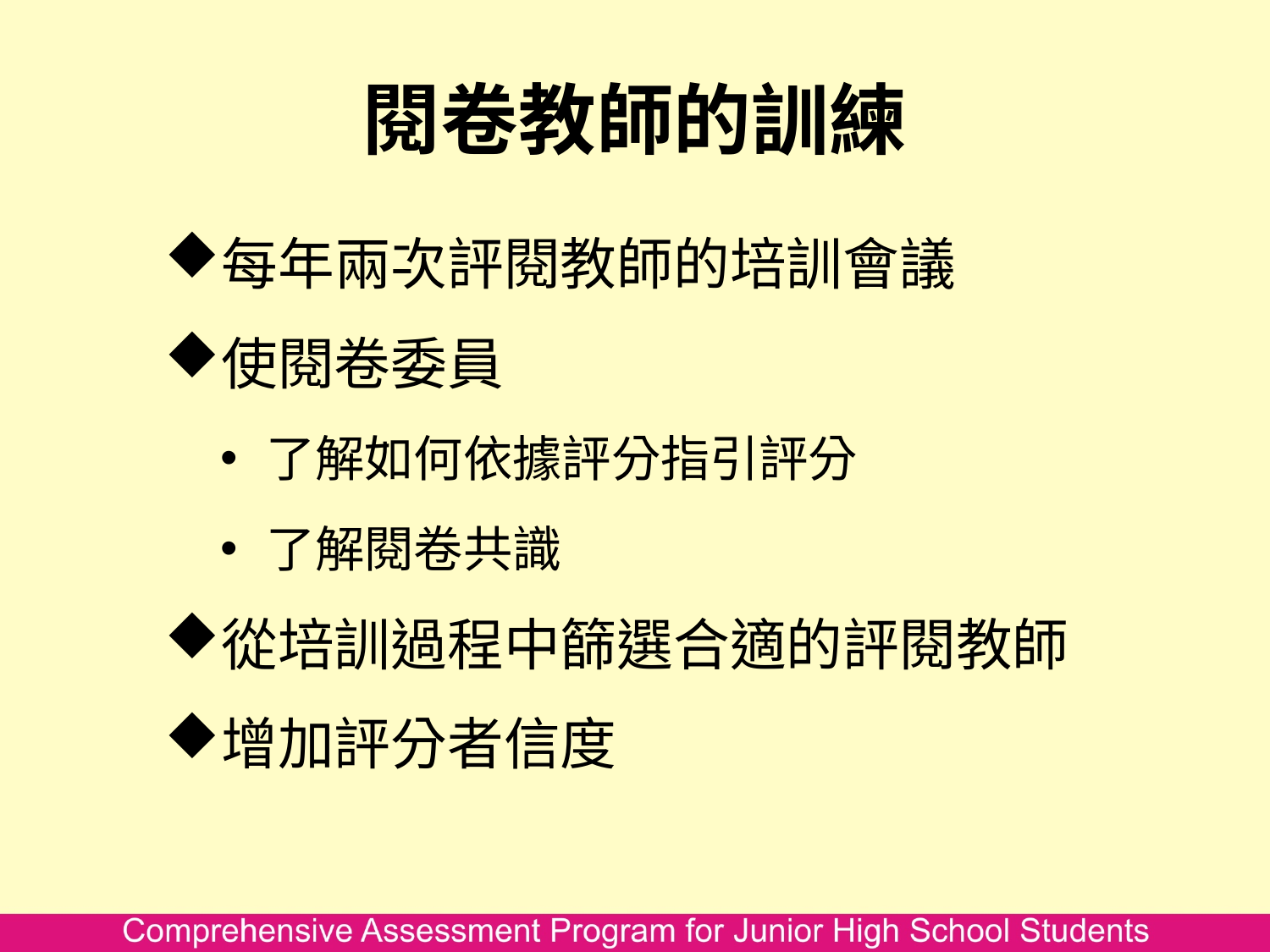

# 閱卷教師的訓練
每年兩次評閱教師的培訓會議
使閱卷委員
了解如何依據評分指引評分
了解閱卷共識
從培訓過程中篩選合適的評閱教師
增加評分者信度